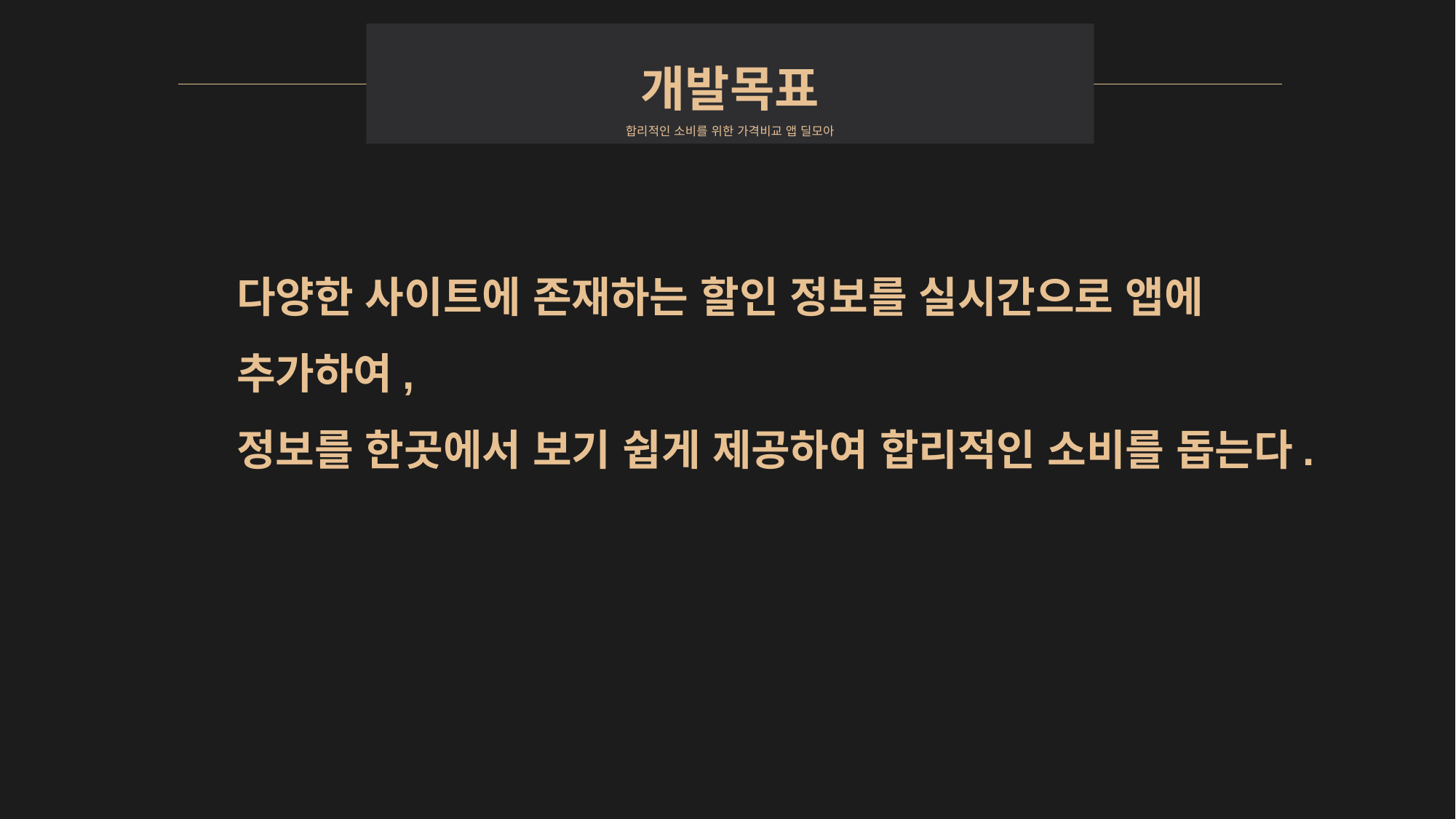

개발목표
합리적인 소비를 위한 가격비교 앱 딜모아
다양한 사이트에 존재하는 할인 정보를 실시간으로 앱에 추가하여,
정보를 한곳에서 보기 쉽게 제공하여 합리적인 소비를 돕는다.